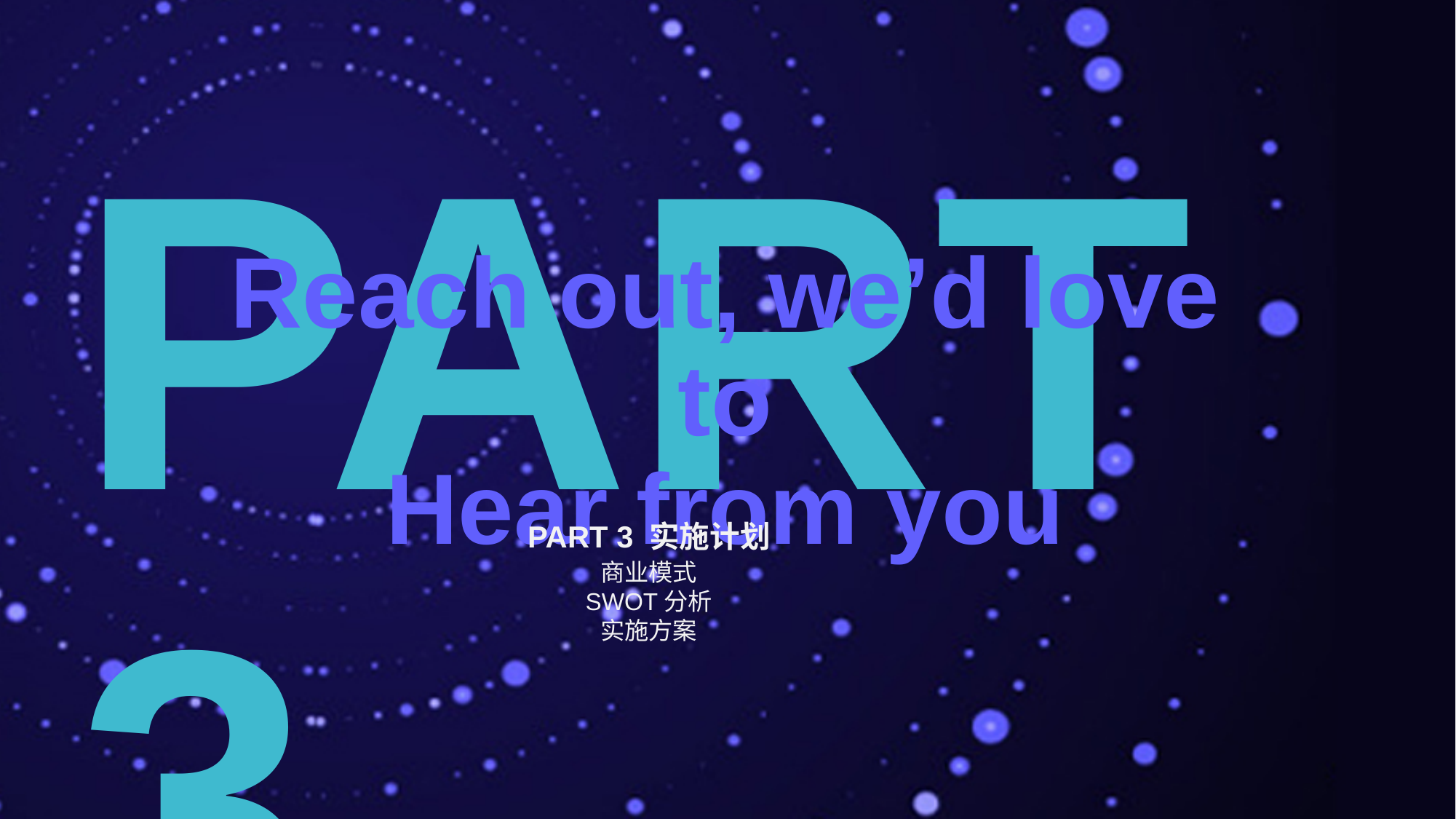

PART 3
Reach out, we’d love to
Hear from you
PART 3 实施计划
商业模式
SWOT分析
实施方案